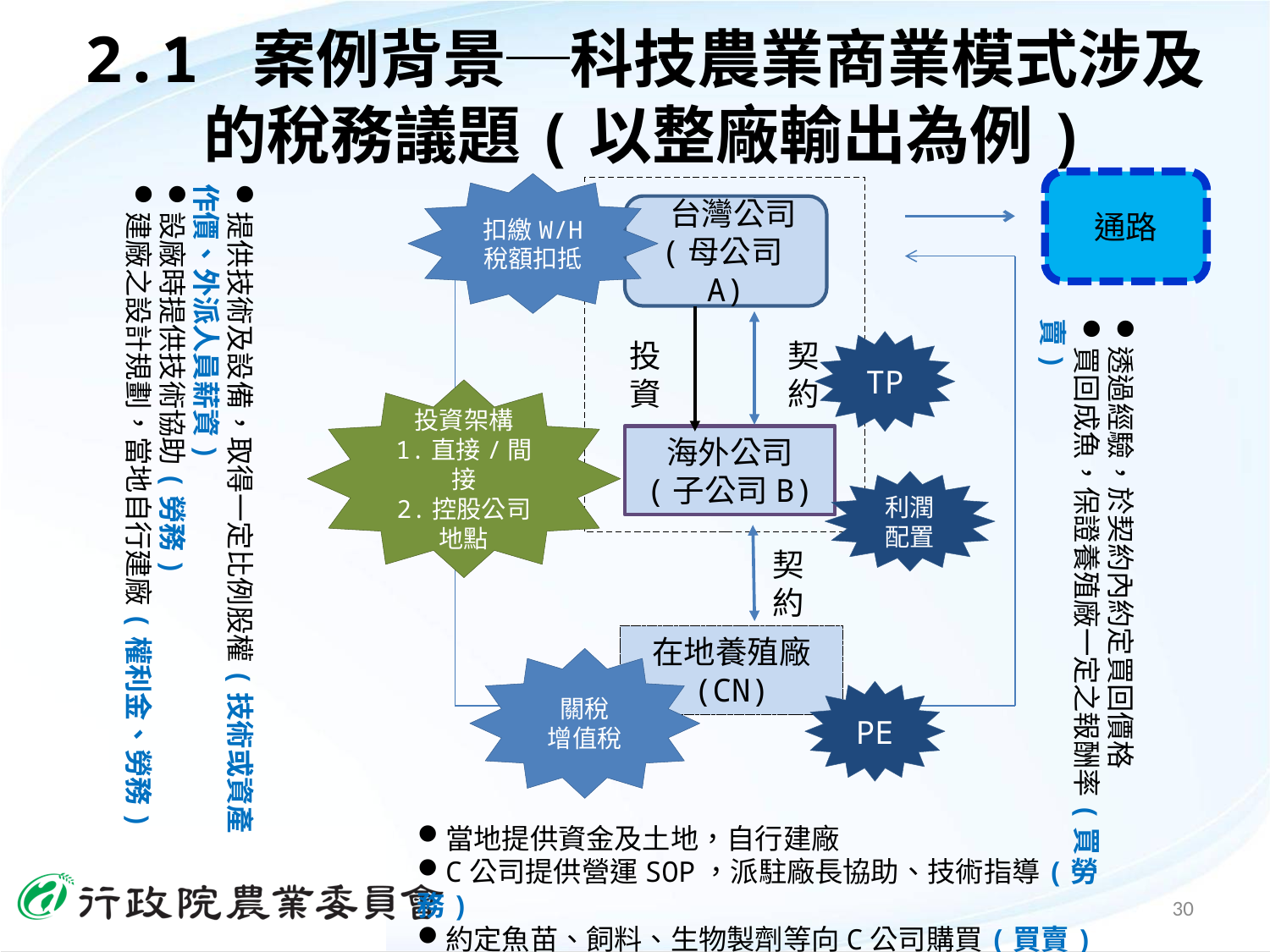

2.1 案例背景─科技農業商業模式涉及的稅務議題(以整廠輸出為例)
提供技術及設備，取得一定比例股權(技術或資產作價、外派人員薪資)
設廠時提供技術協助(勞務)
建廠之設計規劃，當地自行建廠(權利金、勞務)
通路
扣繳W/H
稅額扣抵

　投　　　　契
　資　　　　約

 台灣公司
(母公司A)
透過經驗，於契約內約定買回價格
買回成魚，保證養殖廠一定之報酬率(買賣)
TP
投資架構
1.直接/間接
2.控股公司地點
海外公司
(子公司B)
利潤
配置
契約
在地養殖廠
(CN)
關稅
增值稅
PE
當地提供資金及土地，自行建廠
C公司提供營運SOP，派駐廠長協助、技術指導(勞務)
約定魚苗、飼料、生物製劑等向C公司購買(買賣)
30